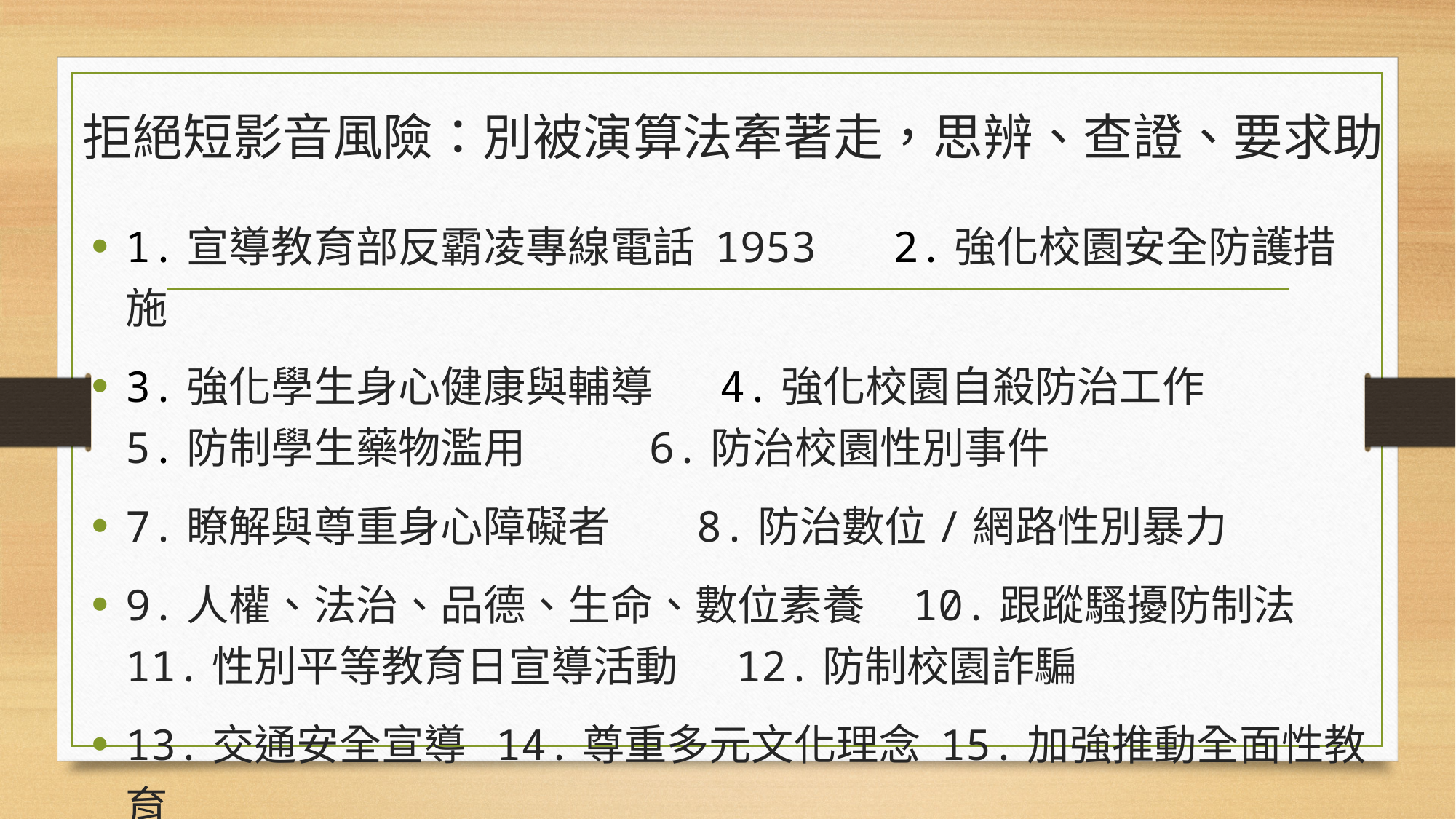

# 拒絕短影音風險：別被演算法牽著走，思辨、查證、要求助
1.宣導教育部反霸凌專線電話 1953   2.強化校園安全防護措施
3.強化學生身心健康與輔導      4.強化校園自殺防治工作            5.防制學生藥物濫用            6.防治校園性別事件
7.瞭解與尊重身心障礙者        8.防治數位/網路性別暴力
9.人權、法治、品德、生命、數位素養    10.跟蹤騷擾防制法    11.性別平等教育日宣導活動     12.防制校園詐騙
13.交通安全宣導  14.尊重多元文化理念 15.加強推動全面性教育